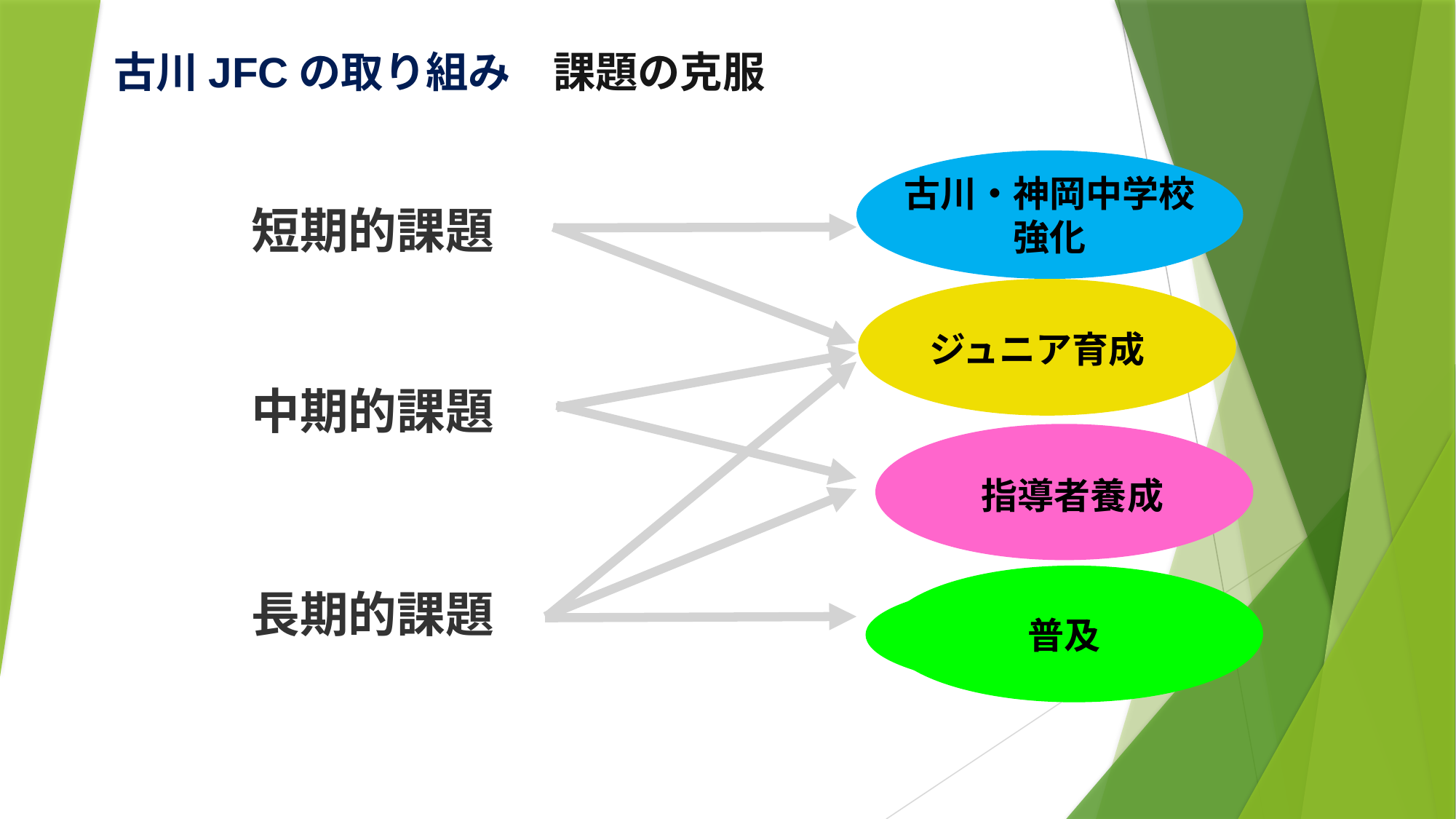

古川JFCの取り組み　課題の克服
古川・神岡中学校
強化
短期的課題

ジュニア育成
ジュア育成
中期的課題

指導者養成

普及
長期的課題